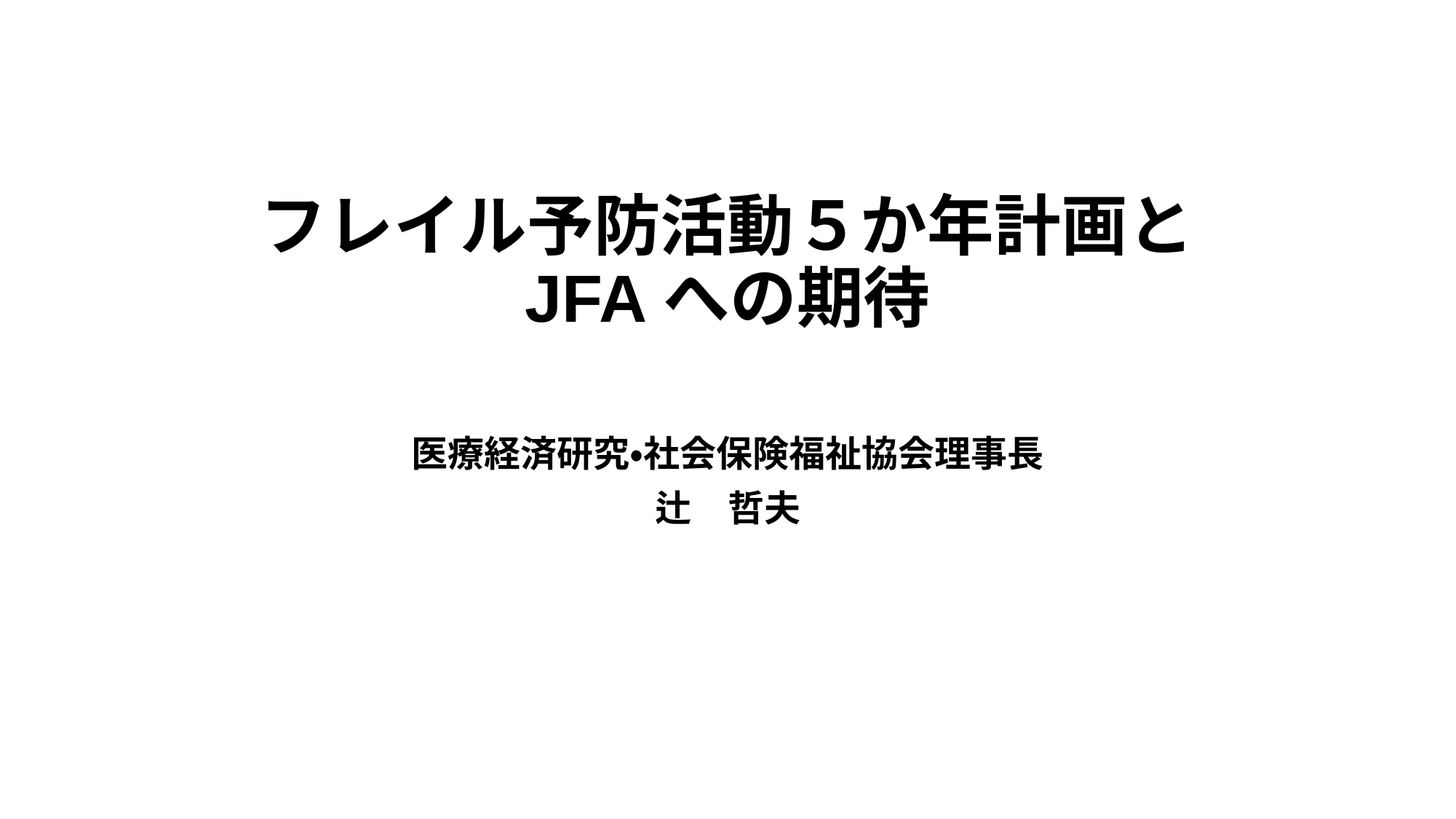

# フレイル予防活動５か年計画と JFAへの期待
医療経済研究・社会保険福祉協会理事長
辻　哲夫